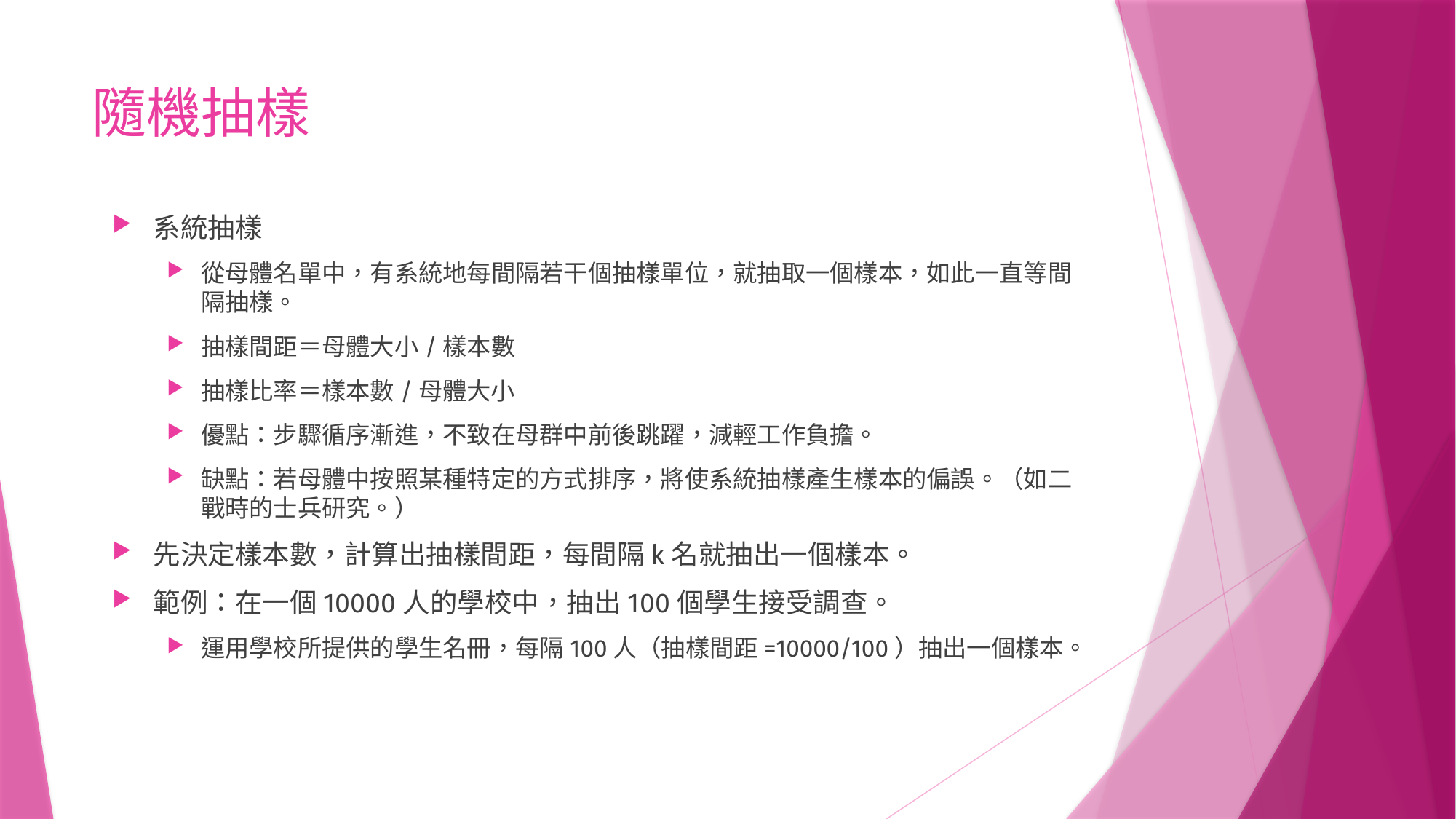

# 隨機抽樣
系統抽樣
從母體名單中，有系統地每間隔若干個抽樣單位，就抽取一個樣本，如此一直等間隔抽樣。
抽樣間距＝母體大小/樣本數
抽樣比率＝樣本數/母體大小
優點：步驟循序漸進，不致在母群中前後跳躍，減輕工作負擔。
缺點：若母體中按照某種特定的方式排序，將使系統抽樣產生樣本的偏誤。（如二戰時的士兵研究。）
先決定樣本數，計算出抽樣間距，每間隔k名就抽出一個樣本。
範例：在一個10000人的學校中，抽出100個學生接受調查。
運用學校所提供的學生名冊，每隔100人（抽樣間距=10000/100）抽出一個樣本。